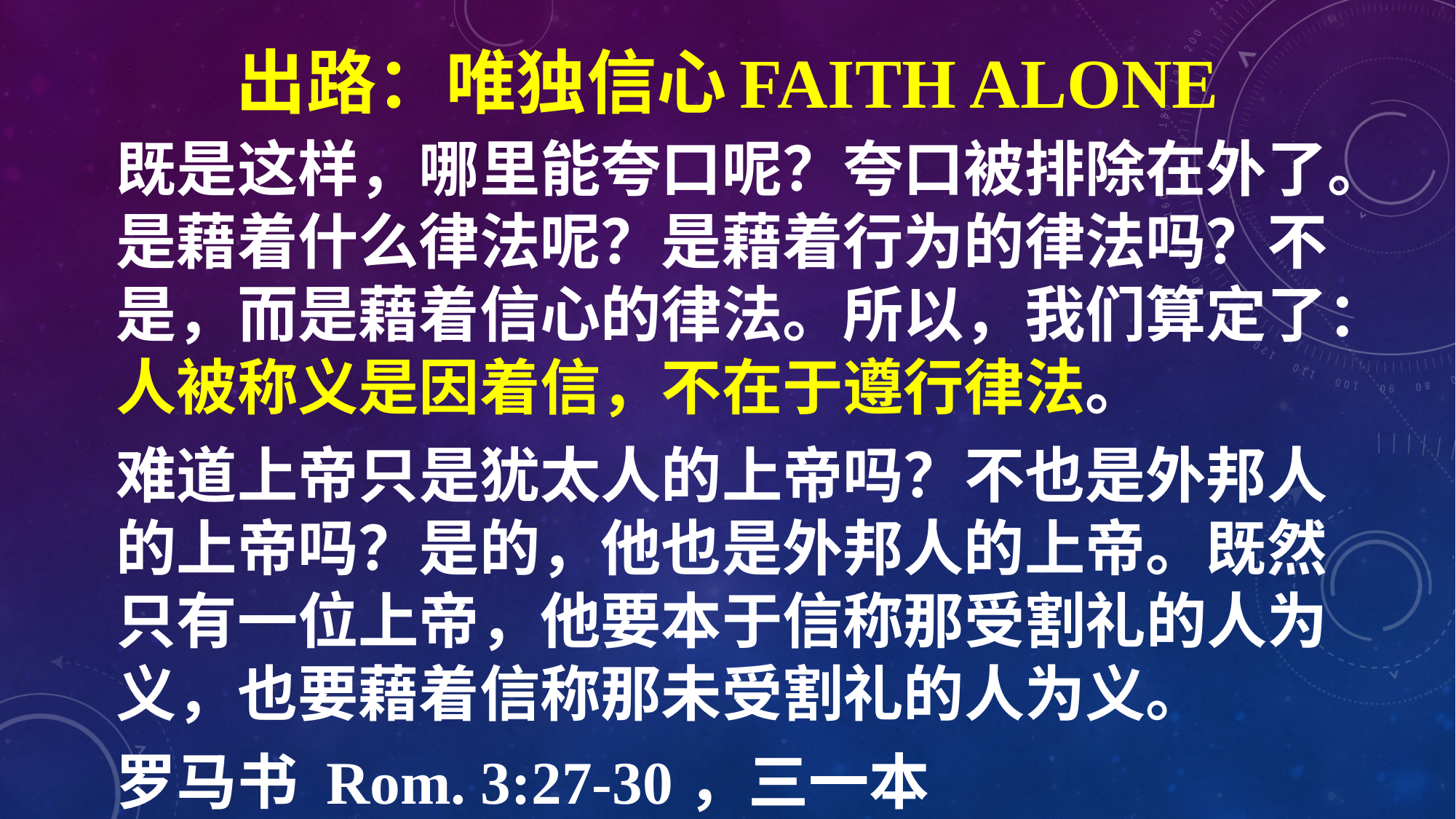

# 出路：唯独信心Faith alone
既​是​这样，哪​里​能​夸口​呢？夸口​被​排除​在​外​了。是​藉着​什么​律法​呢？是​藉着​行为​的​律法​吗？不是，而​是​藉着​信心​的​律法。所以，我们​算定了：人​被​称义​是​因着​信，不​在于​遵行​律法。
难道​上帝​只是​犹太人​的​上帝​吗？​不​也​是​外邦人​的​上帝​吗？​是的，​他​也​是​外邦人​的​上帝。既然​只有​一位​上帝，他​要​本于​信​称​那​受割礼​的​人​为​义，也​要​藉着​信​称​那​未受割礼​的​人​为​义。
罗马书 Rom. 3:27-30，三一本